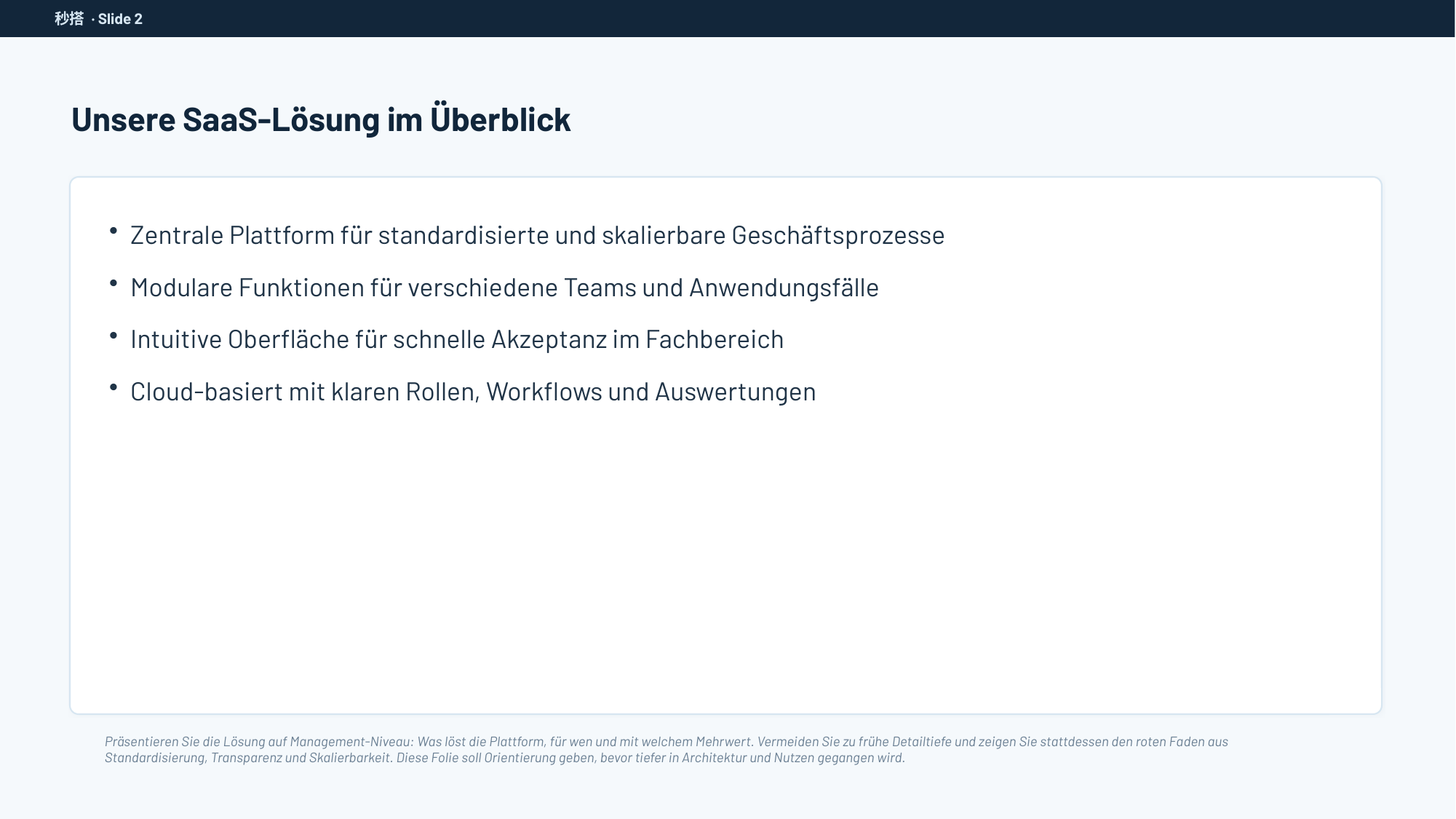

秒搭 · Slide 2
Unsere SaaS-Lösung im Überblick

Zentrale Plattform für standardisierte und skalierbare Geschäftsprozesse
Modulare Funktionen für verschiedene Teams und Anwendungsfälle
Intuitive Oberfläche für schnelle Akzeptanz im Fachbereich
Cloud-basiert mit klaren Rollen, Workflows und Auswertungen
Präsentieren Sie die Lösung auf Management-Niveau: Was löst die Plattform, für wen und mit welchem Mehrwert. Vermeiden Sie zu frühe Detailtiefe und zeigen Sie stattdessen den roten Faden aus Standardisierung, Transparenz und Skalierbarkeit. Diese Folie soll Orientierung geben, bevor tiefer in Architektur und Nutzen gegangen wird.